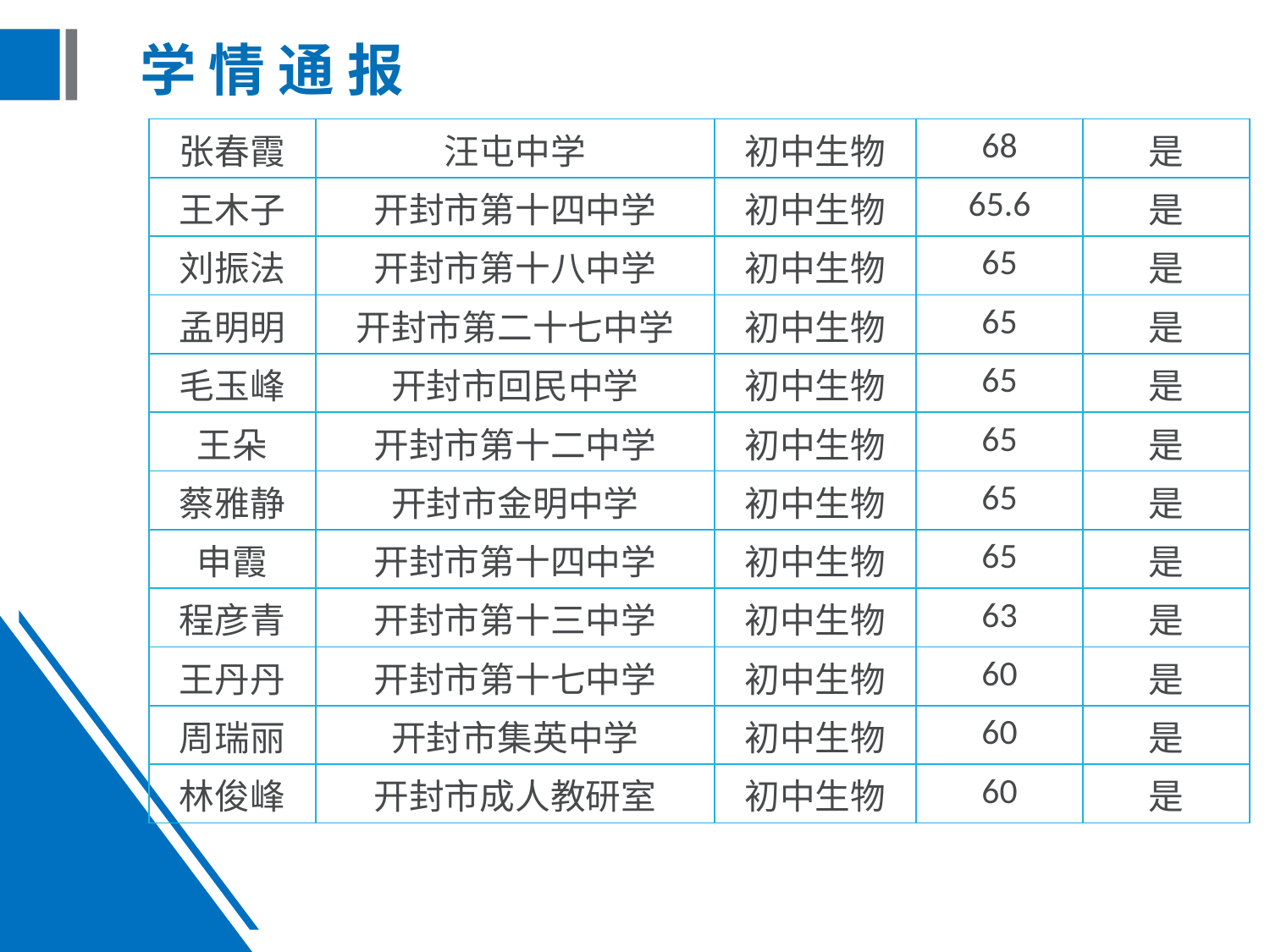

# 学 情 通 报
| 张春霞 | 汪屯中学 | 初中生物 | 68 | 是 |
| --- | --- | --- | --- | --- |
| 王木子 | 开封市第十四中学 | 初中生物 | 65.6 | 是 |
| 刘振法 | 开封市第十八中学 | 初中生物 | 65 | 是 |
| 孟明明 | 开封市第二十七中学 | 初中生物 | 65 | 是 |
| 毛玉峰 | 开封市回民中学 | 初中生物 | 65 | 是 |
| 王朵 | 开封市第十二中学 | 初中生物 | 65 | 是 |
| 蔡雅静 | 开封市金明中学 | 初中生物 | 65 | 是 |
| 申霞 | 开封市第十四中学 | 初中生物 | 65 | 是 |
| 程彦青 | 开封市第十三中学 | 初中生物 | 63 | 是 |
| 王丹丹 | 开封市第十七中学 | 初中生物 | 60 | 是 |
| 周瑞丽 | 开封市集英中学 | 初中生物 | 60 | 是 |
| 林俊峰 | 开封市成人教研室 | 初中生物 | 60 | 是 |